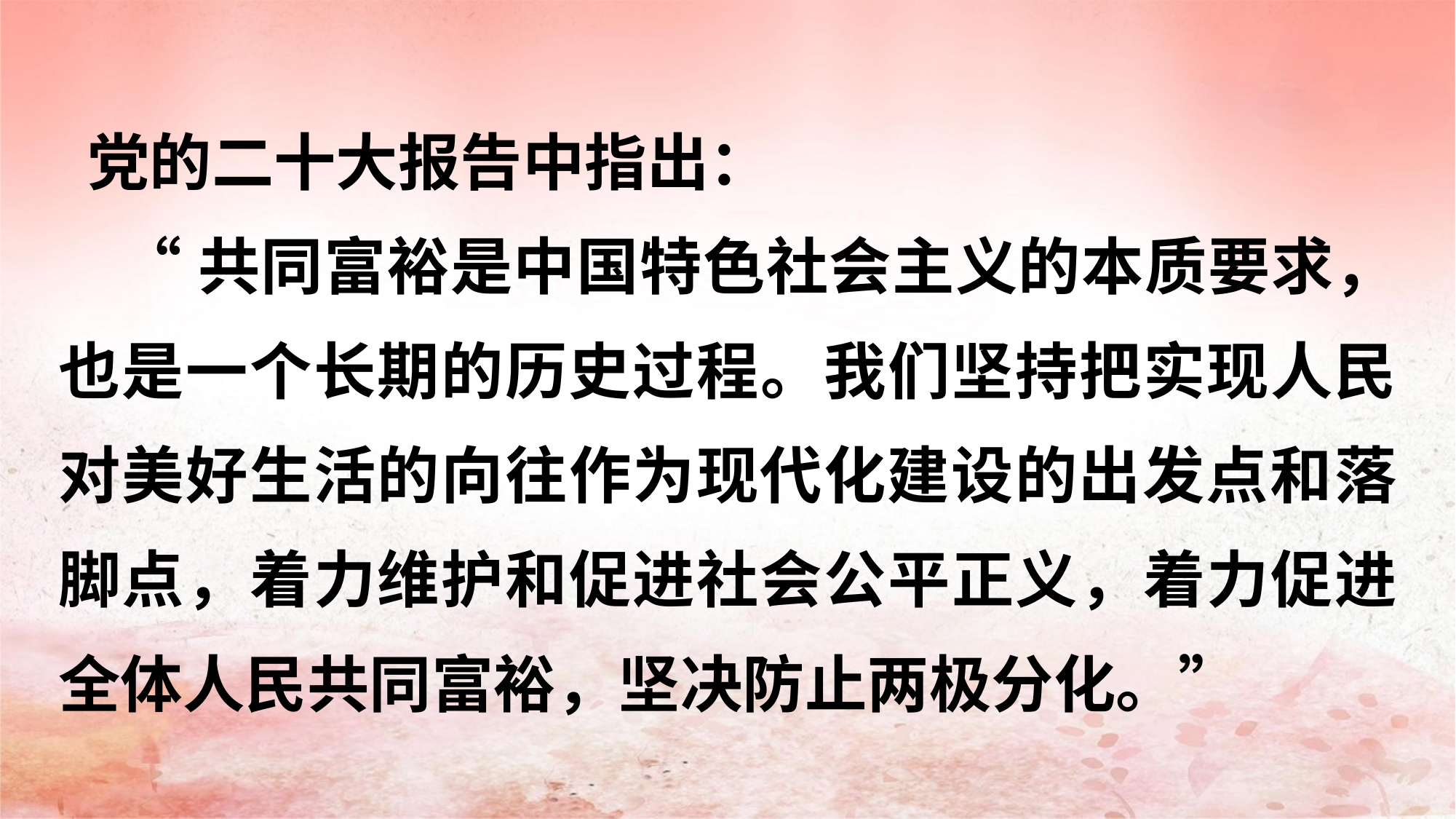

党的二十大报告中指出：
    “共同富裕是中国特色社会主义的本质要求，也是一个长期的历史过程。我们坚持把实现人民对美好生活的向往作为现代化建设的出发点和落脚点，着力维护和促进社会公平正义，着力促进全体人民共同富裕，坚决防止两极分化。”